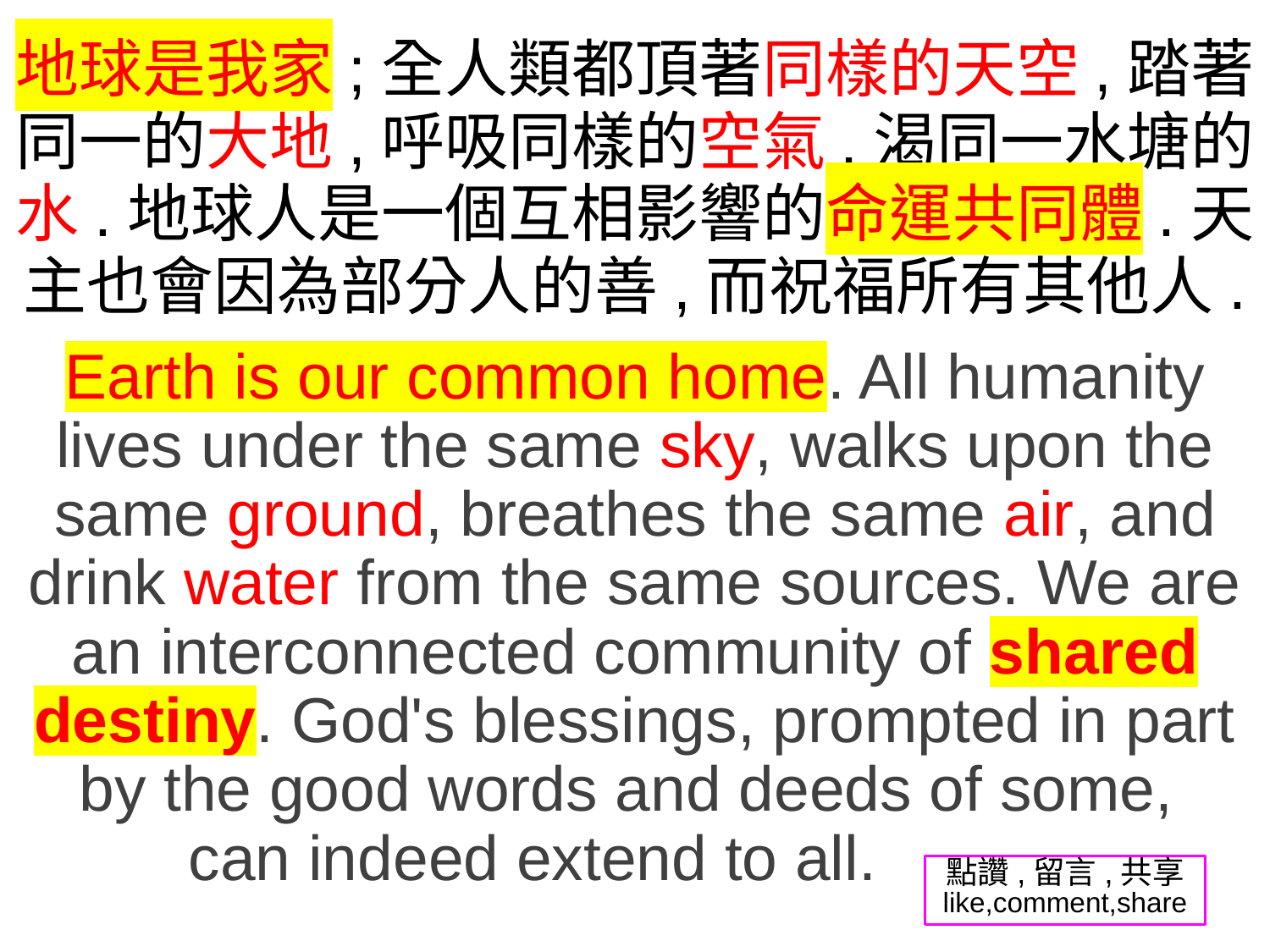

地球是我家;全人類都頂著同樣的天空,踏著同一的大地,呼吸同樣的空氣,渴同一水塘的水.地球人是一個互相影響的命運共同體.天主也會因為部分人的善,而祝福所有其他人.
Earth is our common home. All humanity lives under the same sky, walks upon the same ground, breathes the same air, and drink water from the same sources. We are an interconnected community of shared destiny. God's blessings, prompted in part by the good words and deeds of some,
          can indeed extend to all.
點讚,留言,共享
like,comment,share